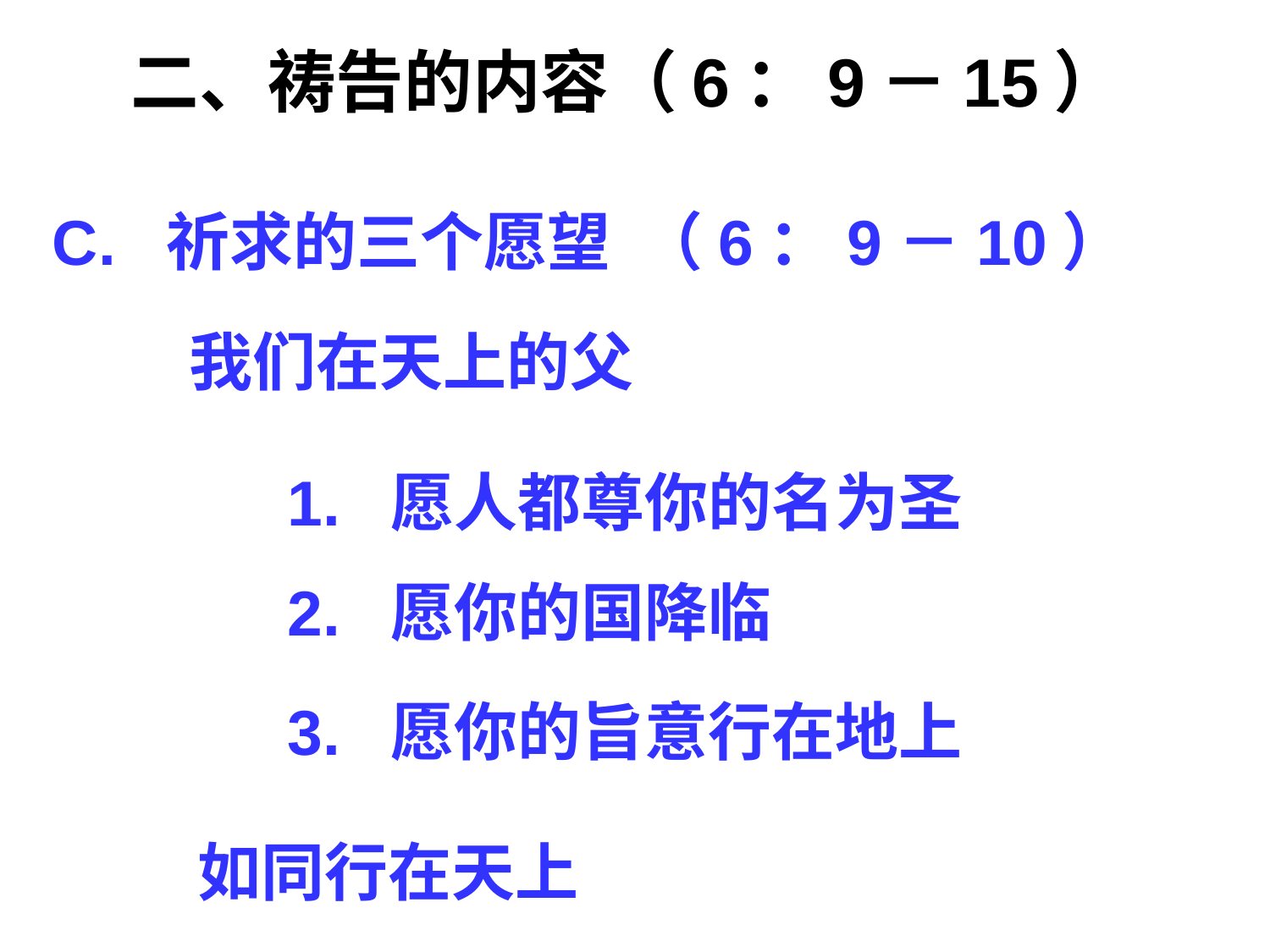

# 二、祷告的内容（6：9－15）
C.  祈求的三个愿望  （6：9－10）
我们在天上的父
1.  愿人都尊你的名为圣
2.  愿你的国降临
3.  愿你的旨意行在地上
如同行在天上